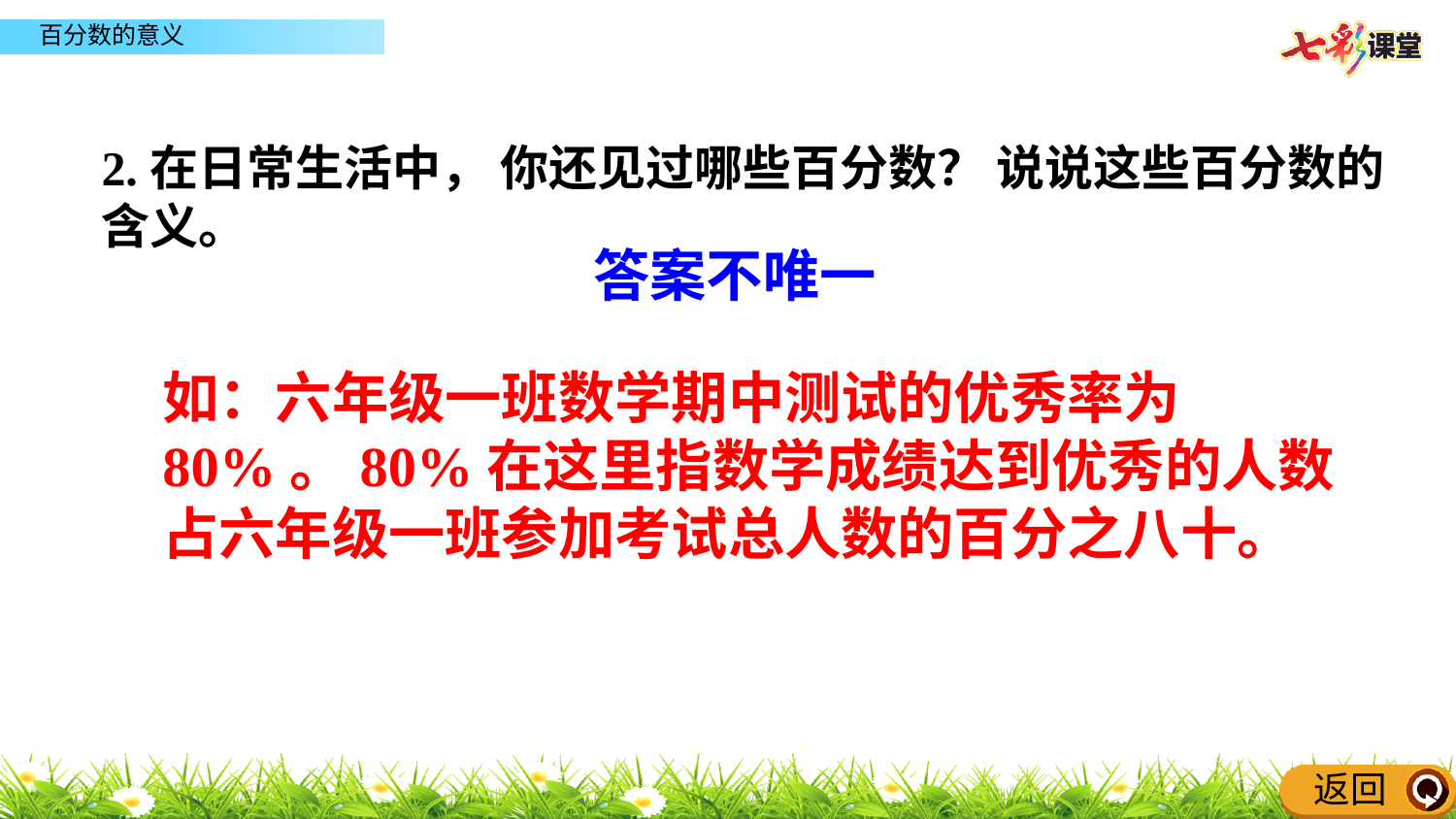

2.在日常生活中， 你还见过哪些百分数？ 说说这些百分数的含义。
答案不唯一
如：六年级一班数学期中测试的优秀率为80%。80%在这里指数学成绩达到优秀的人数占六年级一班参加考试总人数的百分之八十。